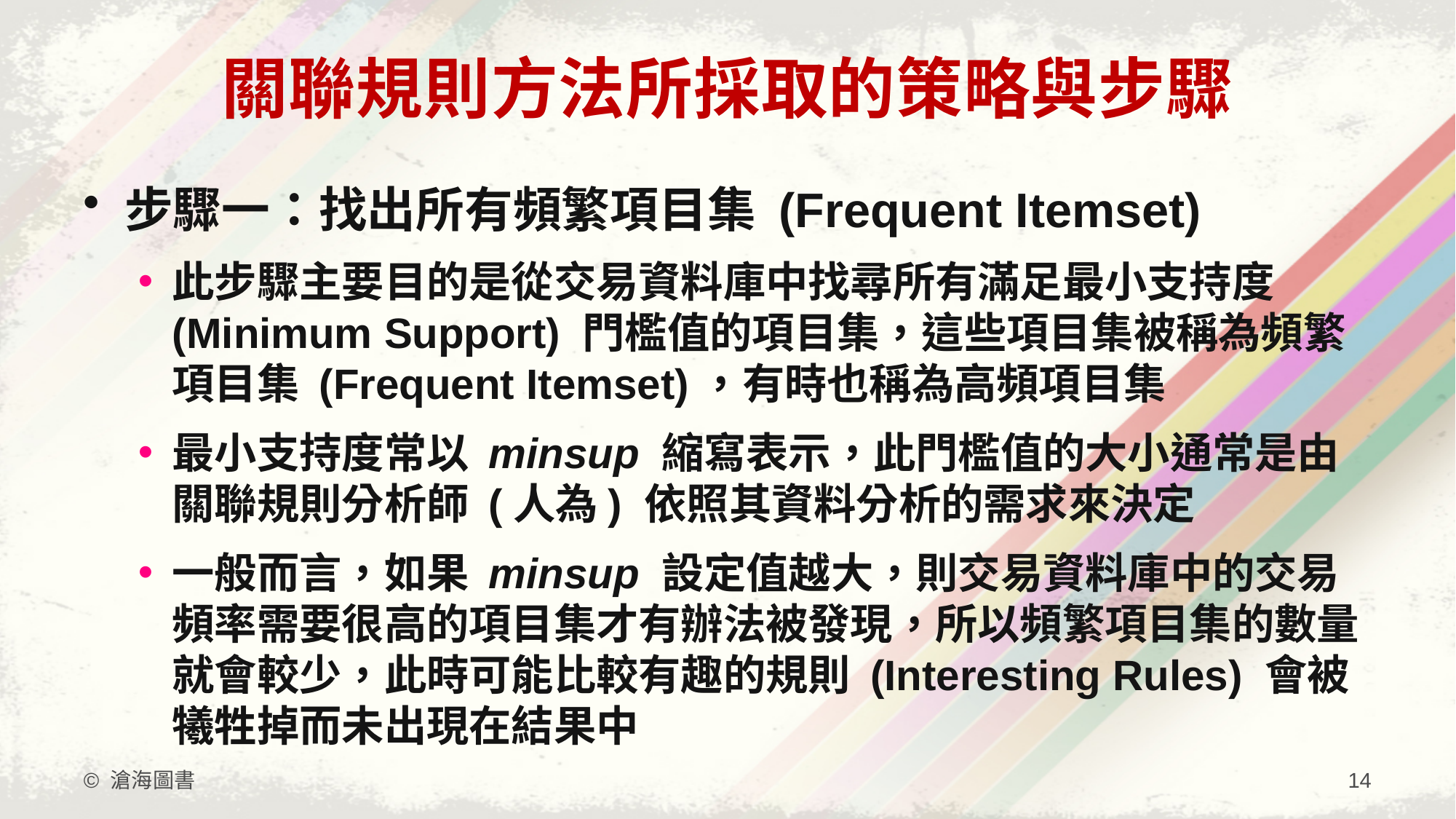

# 關聯規則方法所採取的策略與步驟
步驟一：找出所有頻繁項目集 (Frequent Itemset)
此步驟主要目的是從交易資料庫中找尋所有滿足最小支持度 (Minimum Support) 門檻值的項目集，這些項目集被稱為頻繁項目集 (Frequent Itemset)，有時也稱為高頻項目集
最小支持度常以 minsup 縮寫表示，此門檻值的大小通常是由關聯規則分析師 (人為) 依照其資料分析的需求來決定
一般而言，如果 minsup 設定值越大，則交易資料庫中的交易頻率需要很高的項目集才有辦法被發現，所以頻繁項目集的數量就會較少，此時可能比較有趣的規則 (Interesting Rules) 會被犧牲掉而未出現在結果中
© 滄海圖書

14